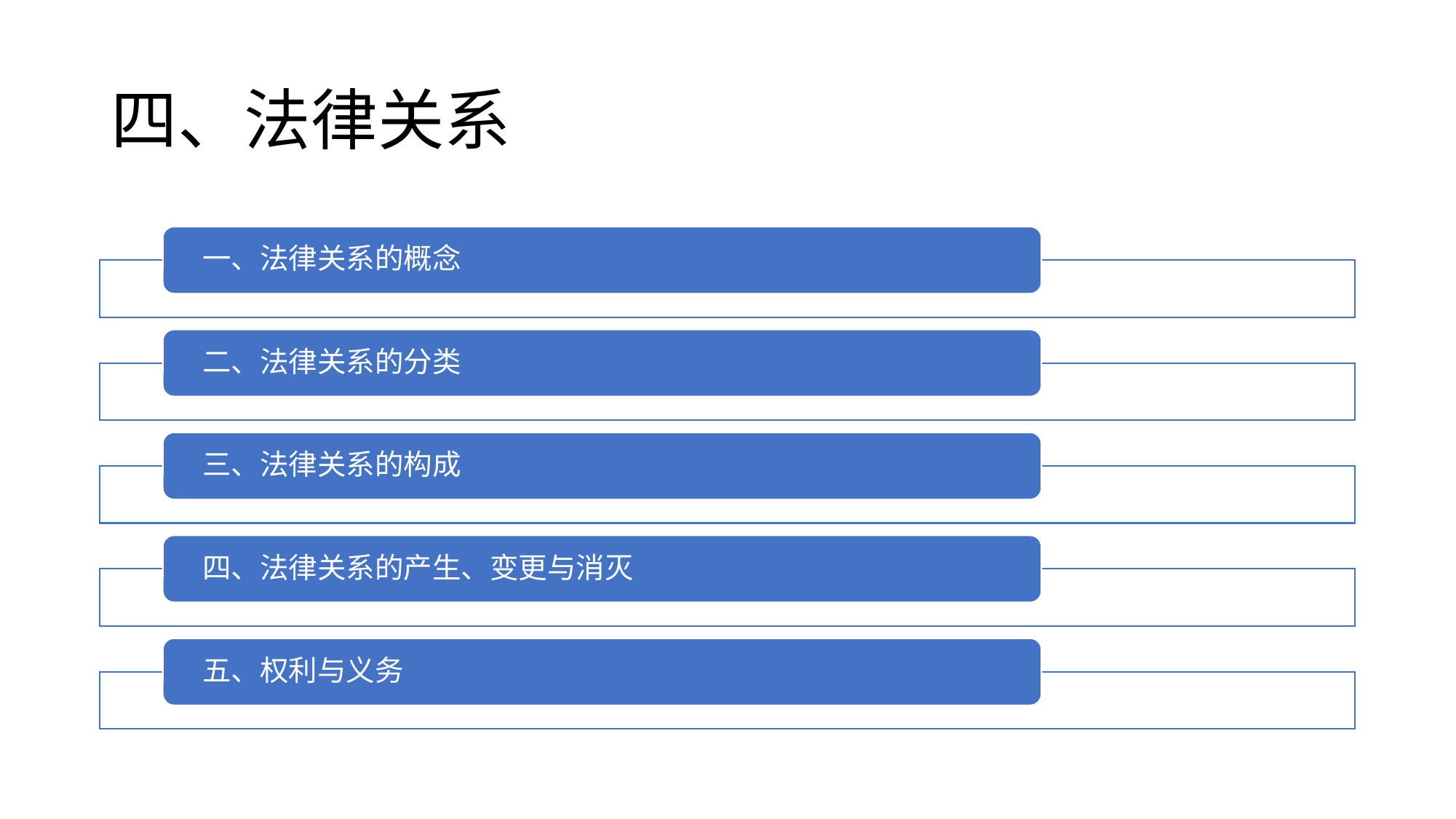

# 四、法律关系
一、法律关系的概念
二、法律关系的分类
三、法律关系的构成
四、法律关系的产生、变更与消灭
五、权利与义务